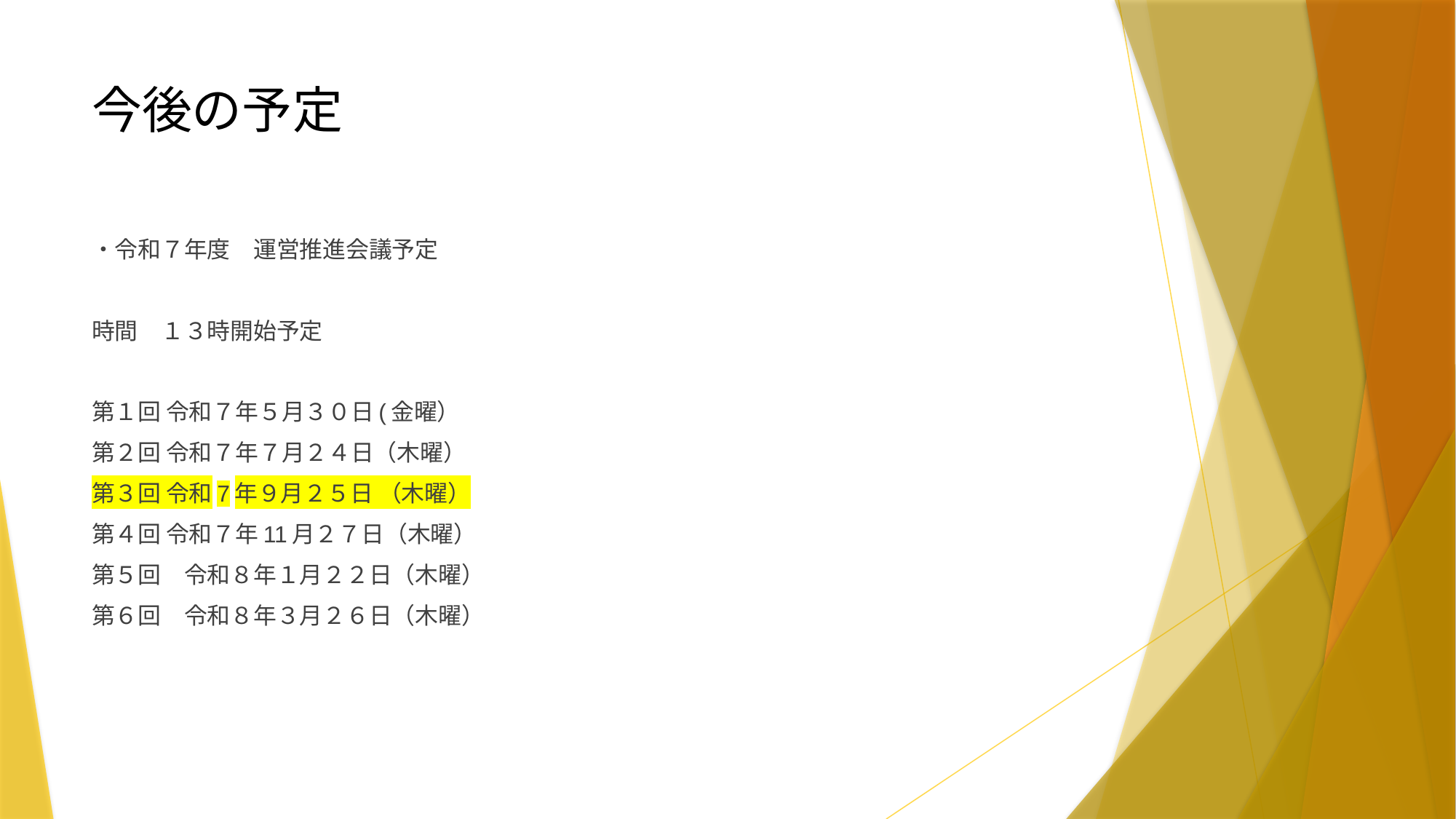

# 今後の予定

・令和７年度　運営推進会議予定

時間　１３時開始予定

第１回 令和７年５月３０日(金曜）
第２回 令和７年７月２４日（木曜）
第３回 令和7年９月２５日 （木曜）
第４回 令和７年11月２７日（木曜）
第５回　令和８年１月２２日（木曜）
第６回　令和８年３月２６日（木曜）